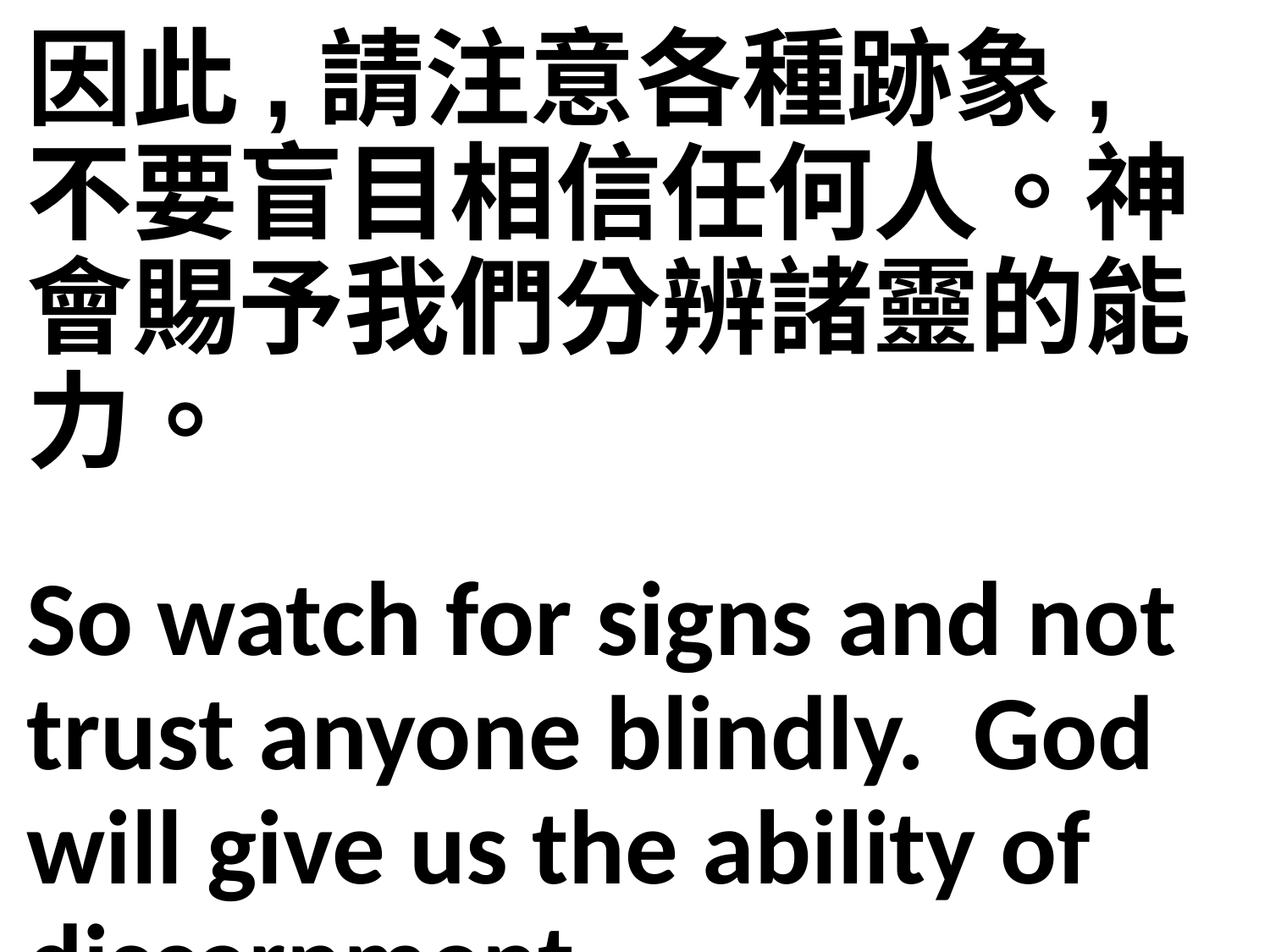

因此,請注意各種跡象,不要盲目相信任何人。神會賜予我們分辨諸靈的能力。

So watch for signs and not trust anyone blindly.  God will give us the ability of discernment.